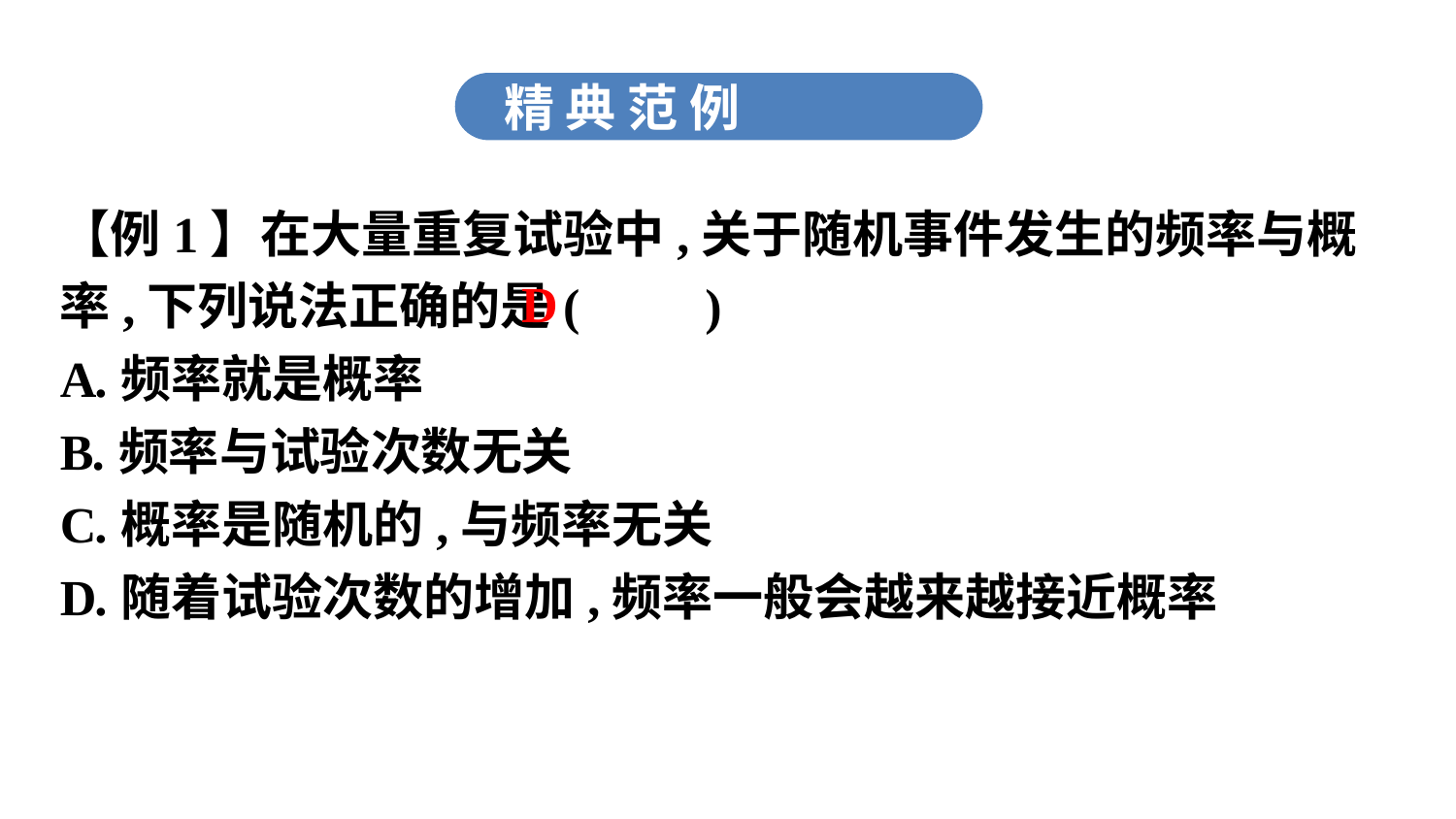

精 典 范 例
【例1】在大量重复试验中,关于随机事件发生的频率与概率,下列说法正确的是(　　)
A.频率就是概率
B.频率与试验次数无关
C.概率是随机的,与频率无关
D.随着试验次数的增加,频率一般会越来越接近概率
D